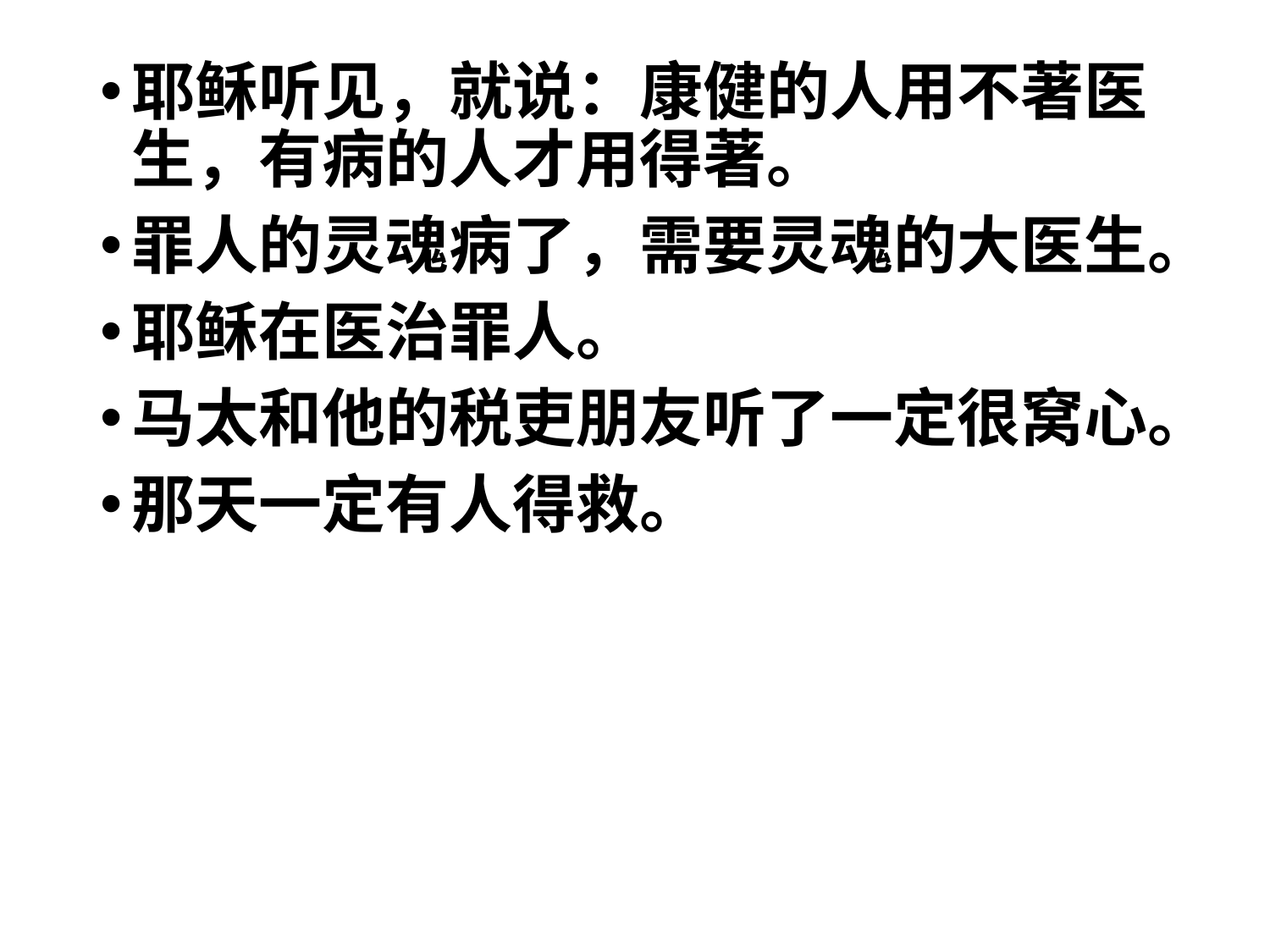

耶稣听见，就说：康健的人用不著医生，有病的人才用得著。
罪人的灵魂病了，需要灵魂的大医生。
耶稣在医治罪人。
马太和他的税吏朋友听了一定很窝心。
那天一定有人得救。